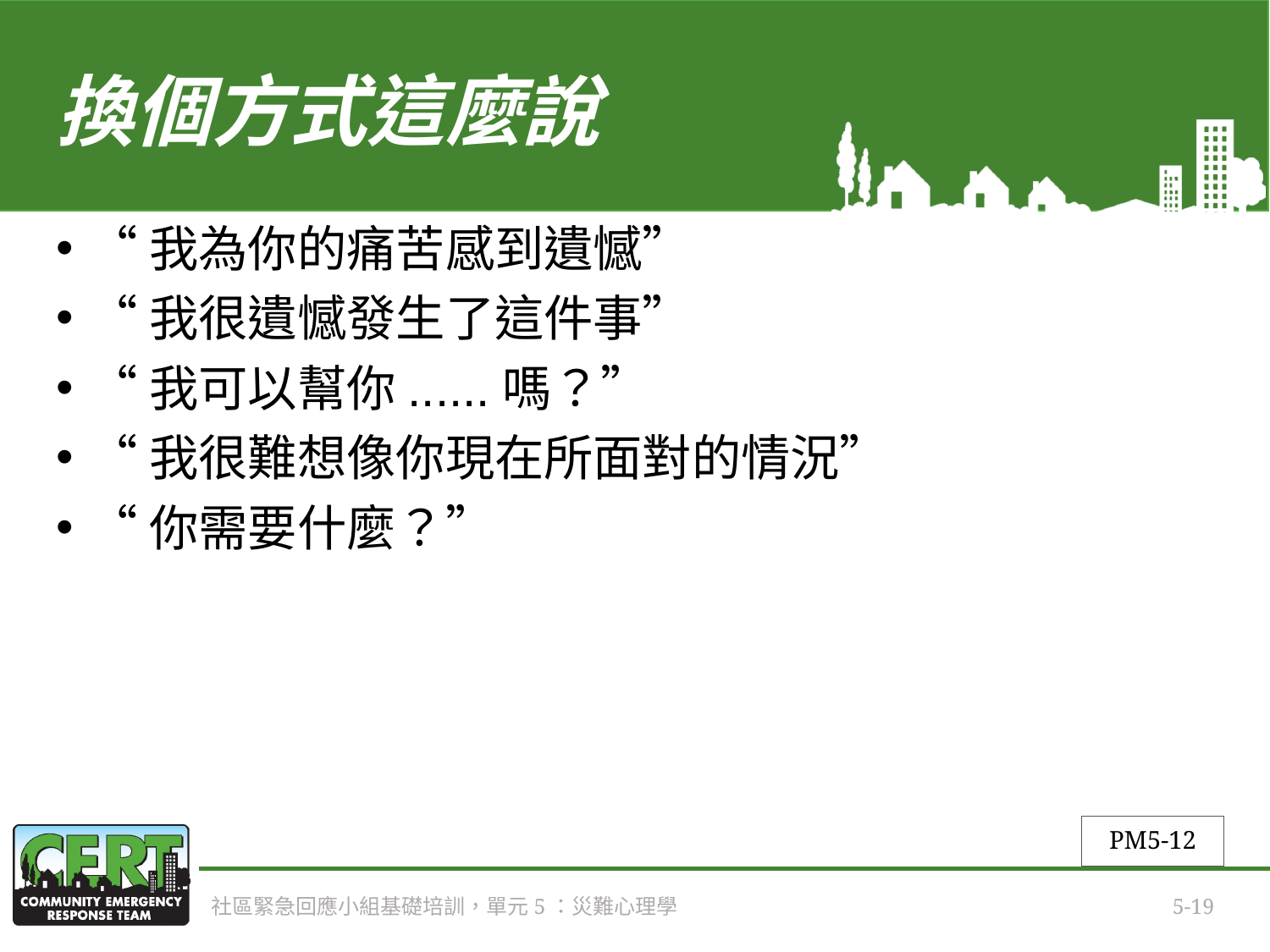

# 換個方式這麼說
“我為你的痛苦感到遺憾”
“我很遺憾發生了這件事”
“我可以幫你......嗎？”
“我很難想像你現在所面對的情況”
“你需要什麼？”
PM5-12
社區緊急回應小組基礎培訓，單元5：災難心理學
5-19